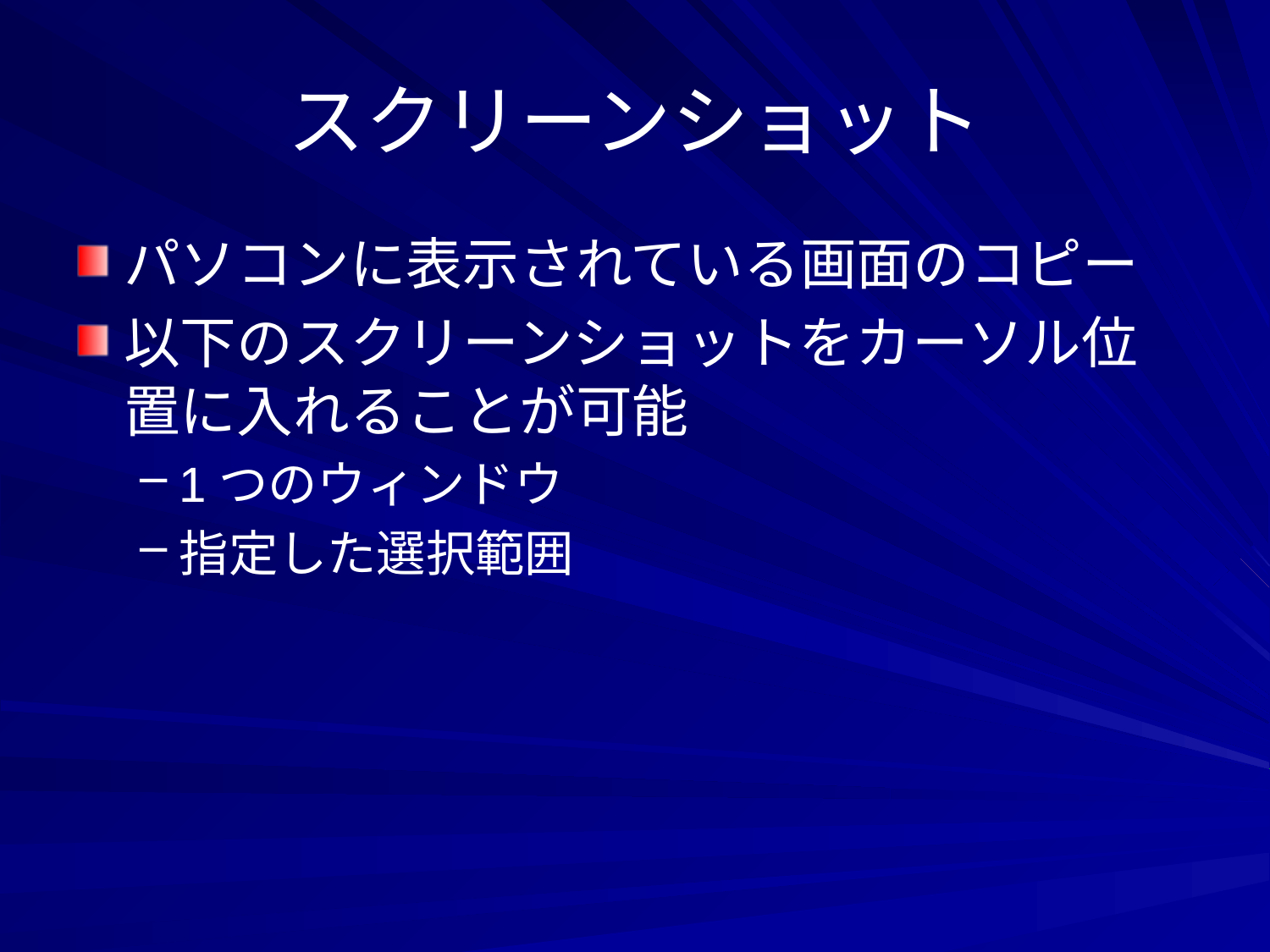

# スクリーンショット
パソコンに表示されている画面のコピー
以下のスクリーンショットをカーソル位置に入れることが可能
1つのウィンドウ
指定した選択範囲